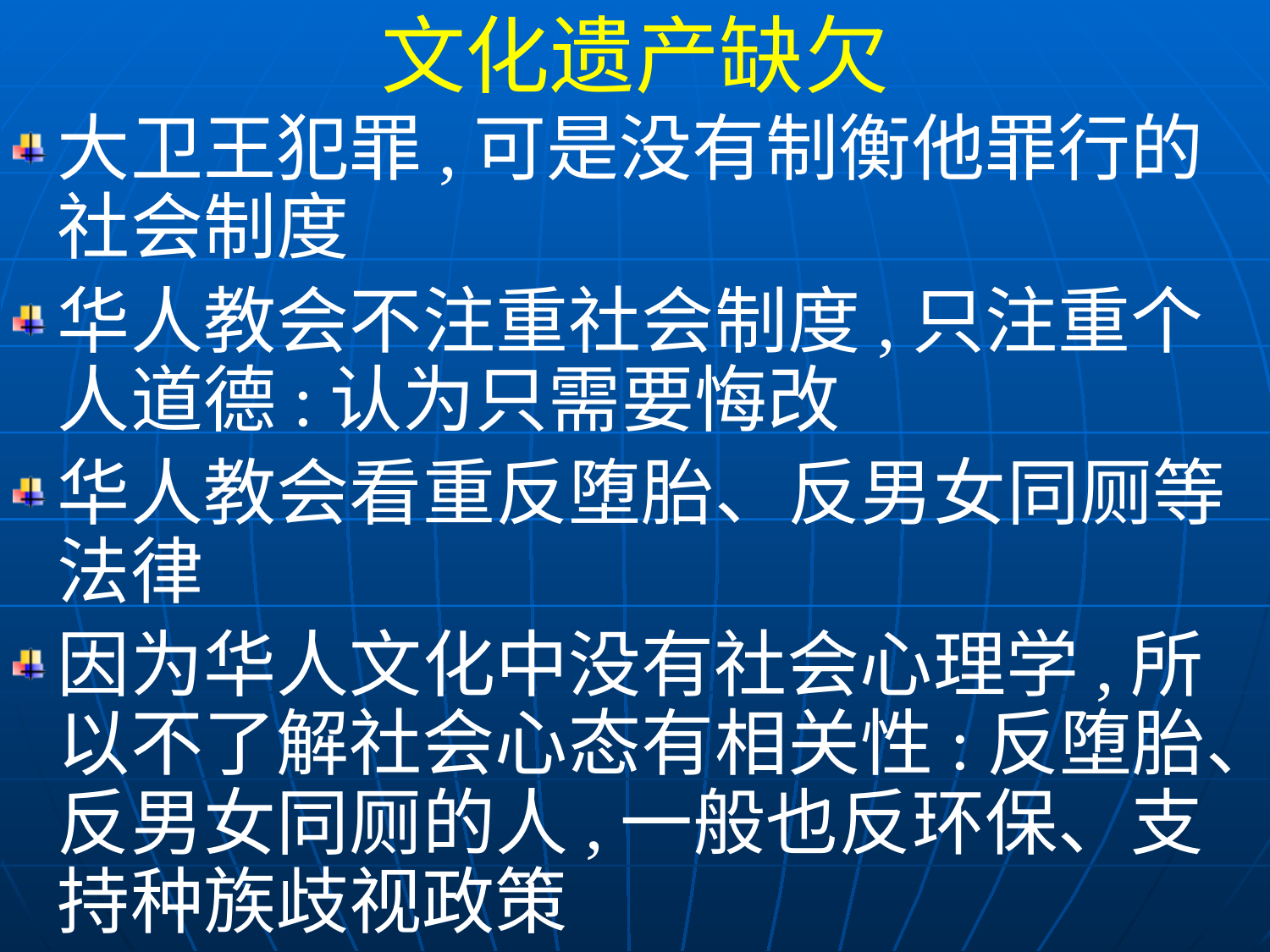

文化遗产缺欠
大卫王犯罪,可是没有制衡他罪行的社会制度
华人教会不注重社会制度,只注重个人道德:认为只需要悔改
华人教会看重反堕胎、反男女同厕等法律
因为华人文化中没有社会心理学,所以不了解社会心态有相关性:反堕胎、反男女同厕的人,一般也反环保、支持种族歧视政策